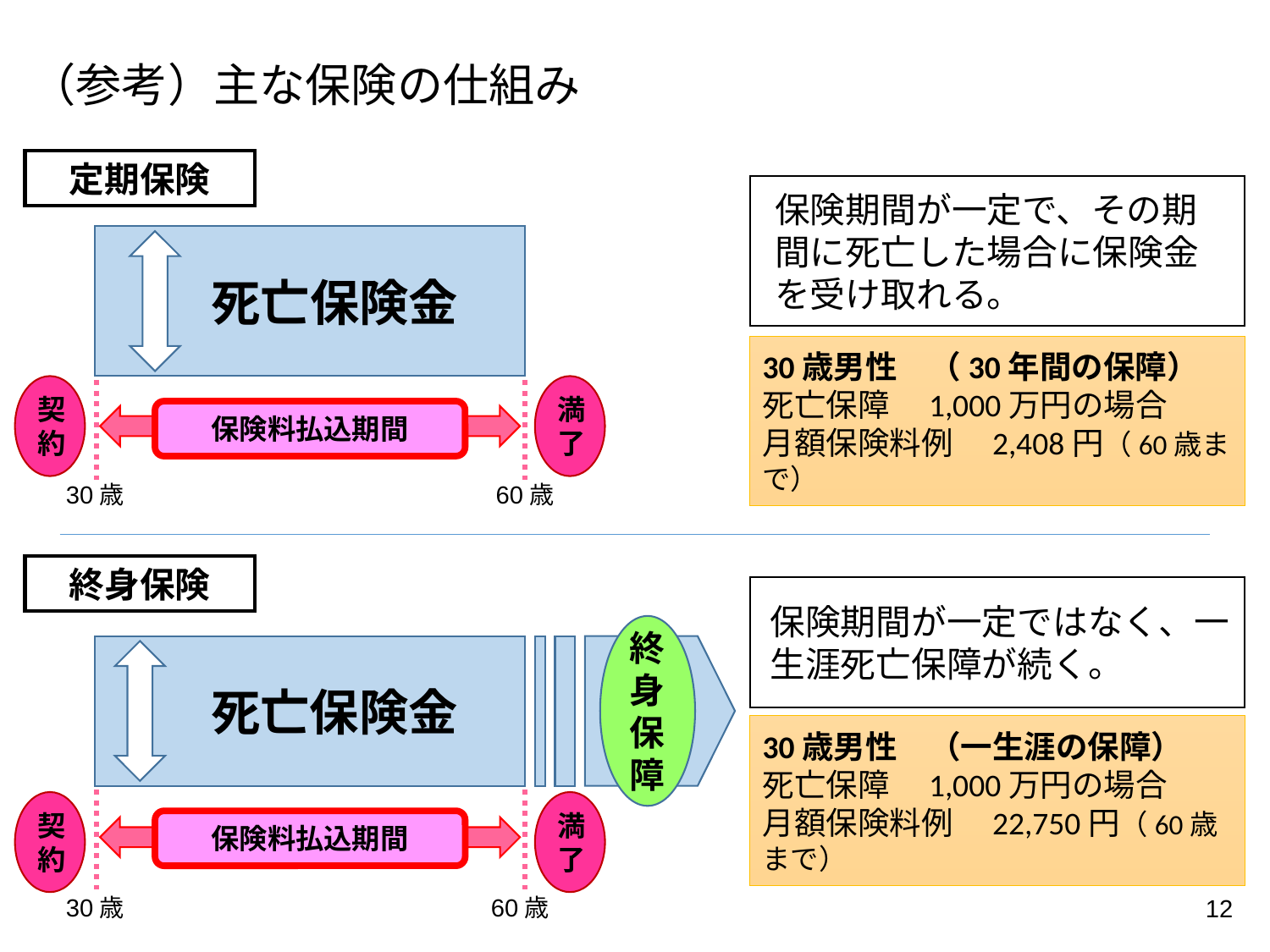

# （参考）主な保険の仕組み
定期保険
保険期間が一定で、その期間に死亡した場合に保険金を受け取れる。
　死亡保険金

契約
満了
保険料払込期間

30歳
60歳
30歳男性　（30年間の保障）
死亡保障　1,000万円の場合
月額保険料例　2,408円（60歳まで）
終身保険
保険期間が一定ではなく、一生涯死亡保障が続く。
終身保障

　死亡保険金

契約
満了
保険料払込期間

30歳
60歳
30歳男性　（一生涯の保障）
死亡保障　1,000万円の場合
月額保険料例　22,750円（60歳まで）
12